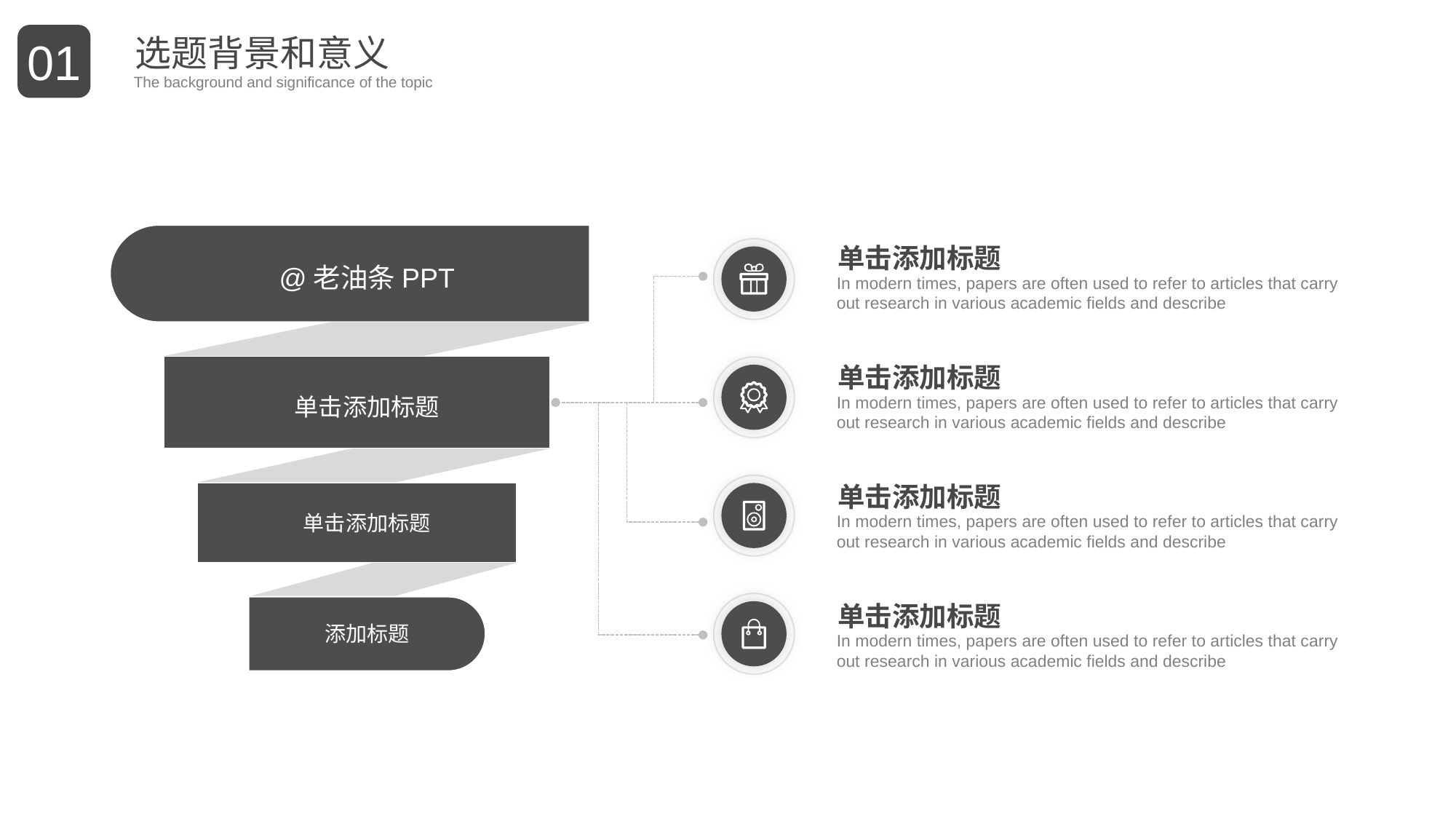

选题背景和意义
The background and significance of the topic
01

单击添加标题
In modern times, papers are often used to refer to articles that carry
out research in various academic fields and describe

@老油条PPT

单击添加标题
In modern times, papers are often used to refer to articles that carry
out research in various academic fields and describe

单击添加标题

单击添加标题
In modern times, papers are often used to refer to articles that carry
out research in various academic fields and describe

单击添加标题

单击添加标题
In modern times, papers are often used to refer to articles that carry
out research in various academic fields and describe

添加标题